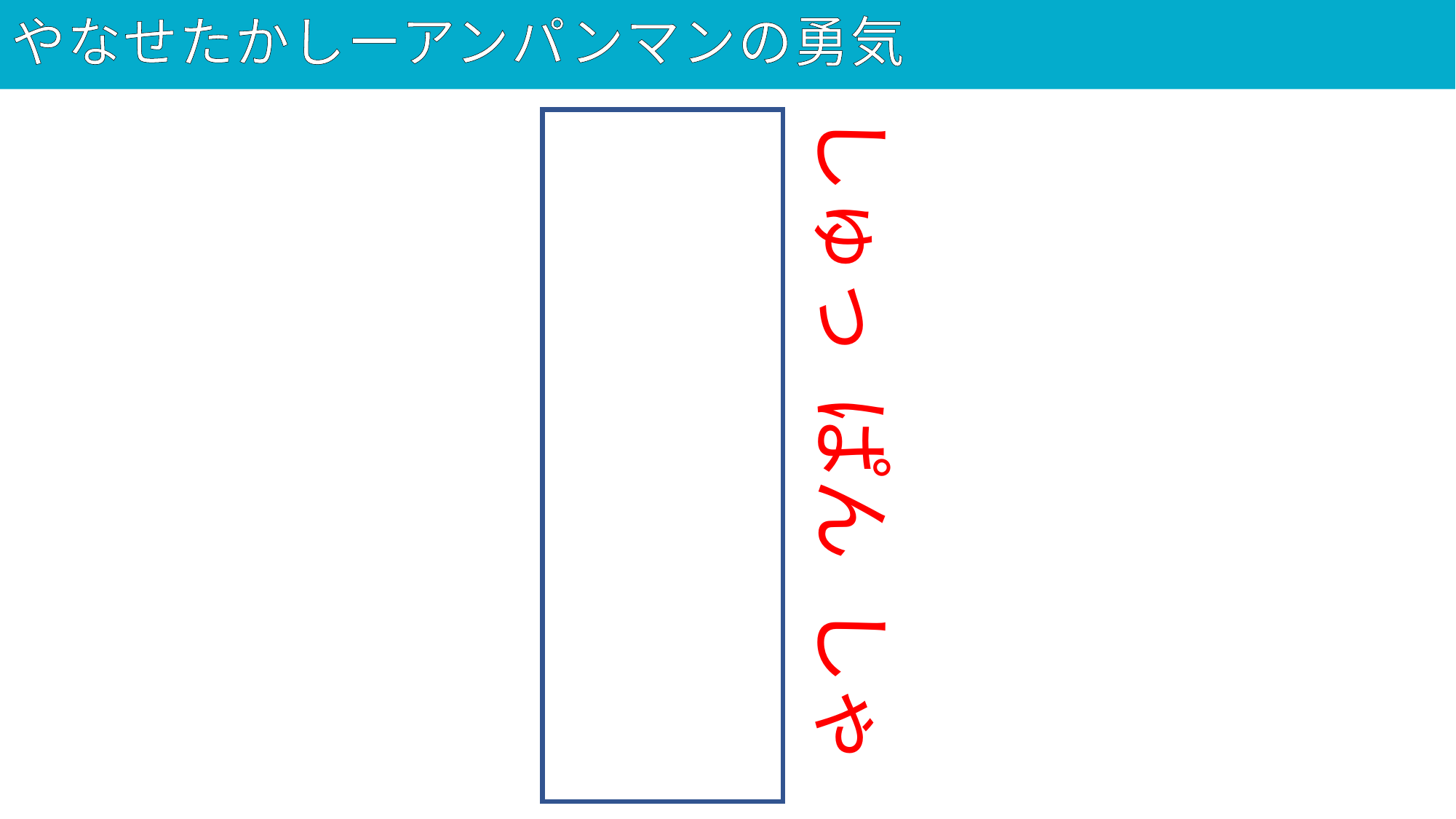

# やなせたかしーアンパンマンの勇気
71
しゅっ
出版社

ぱん
しゃ